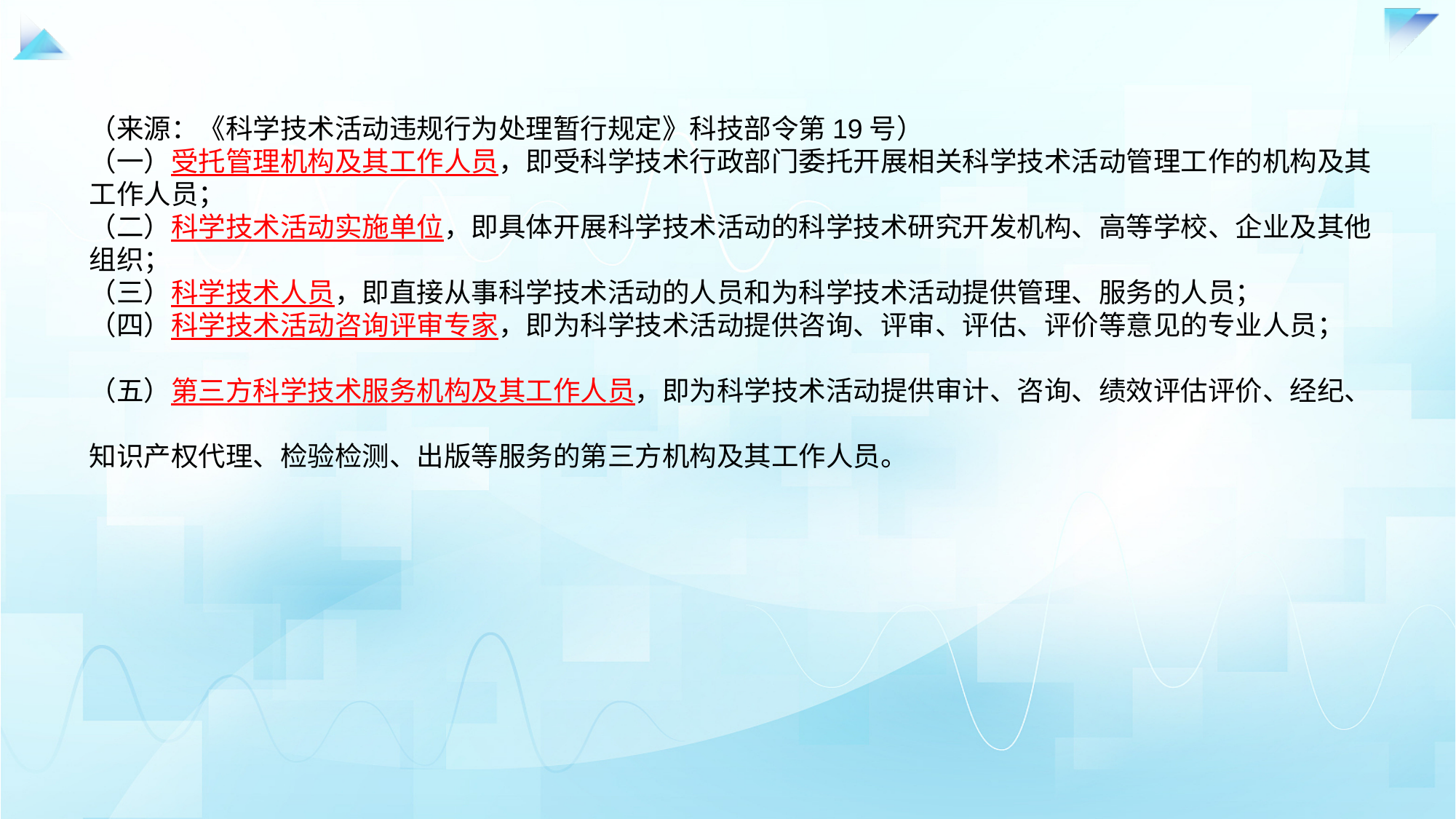

（来源：《科学技术活动违规行为处理暂行规定》科技部令第19号）（一）受托管理机构及其工作人员，即受科学技术行政部门委托开展相关科学技术活动管理工作的机构及其工作人员； （二）科学技术活动实施单位，即具体开展科学技术活动的科学技术研究开发机构、高等学校、企业及其他组织； （三）科学技术人员，即直接从事科学技术活动的人员和为科学技术活动提供管理、服务的人员； （四）科学技术活动咨询评审专家，即为科学技术活动提供咨询、评审、评估、评价等意见的专业人员； （五）第三方科学技术服务机构及其工作人员，即为科学技术活动提供审计、咨询、绩效评估评价、经纪、知识产权代理、检验检测、出版等服务的第三方机构及其工作人员。